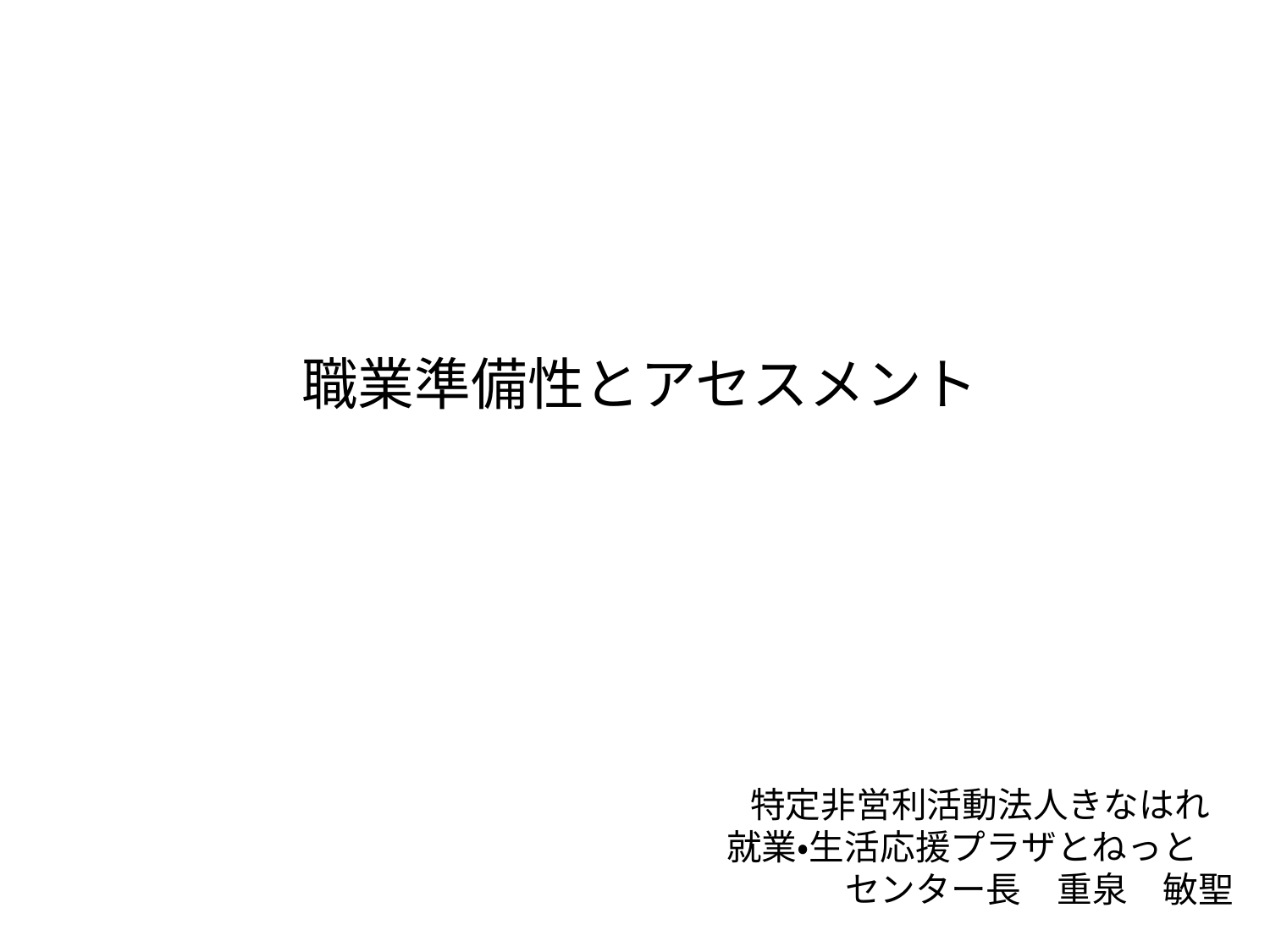

職業準備性とアセスメント

特定非営利活動法人きなはれ
就業・生活応援プラザとねっと
　　　　　　　センター長　重泉　敏聖